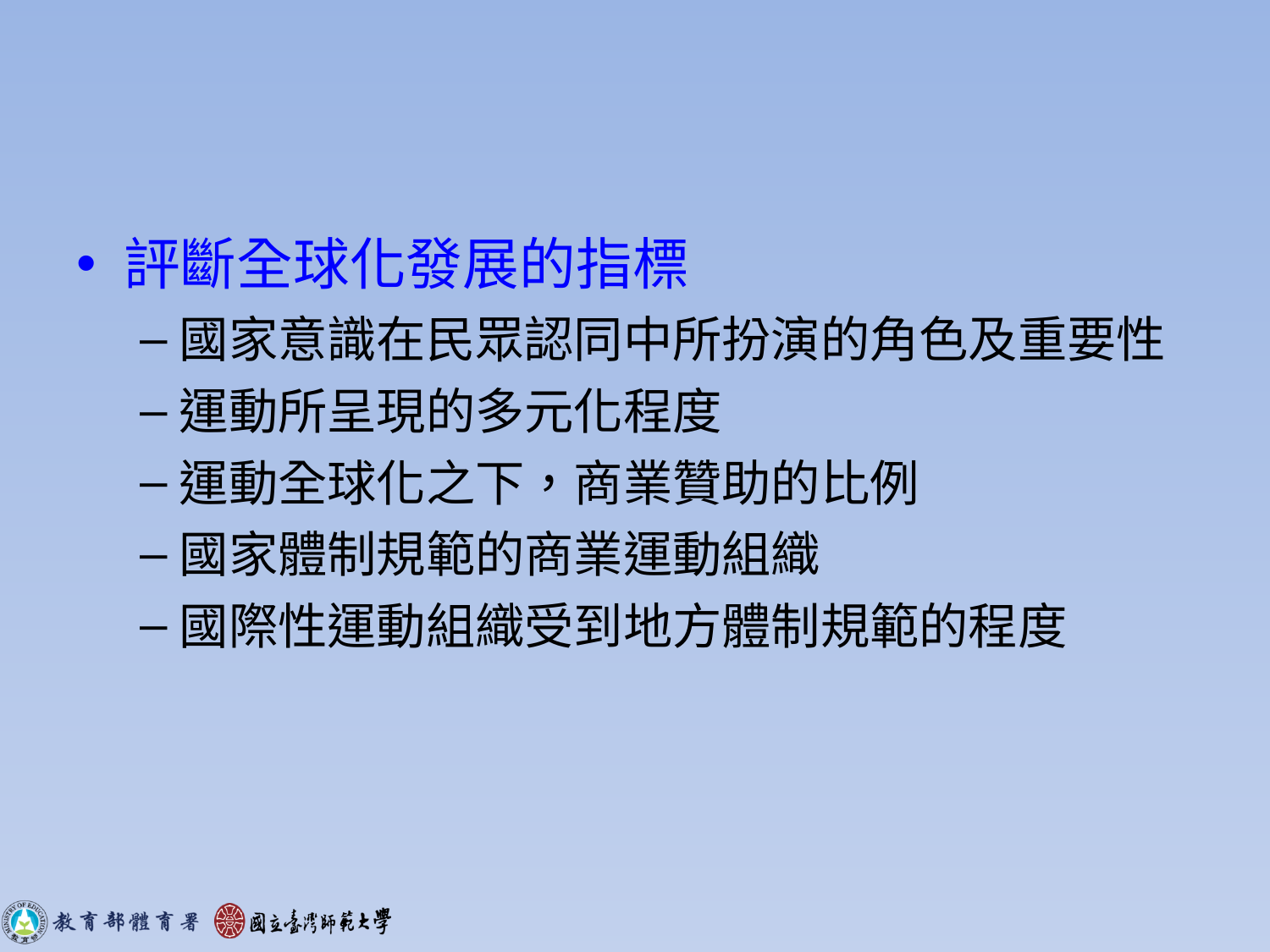

#
評斷全球化發展的指標
國家意識在民眾認同中所扮演的角色及重要性
運動所呈現的多元化程度
運動全球化之下，商業贊助的比例
國家體制規範的商業運動組織
國際性運動組織受到地方體制規範的程度